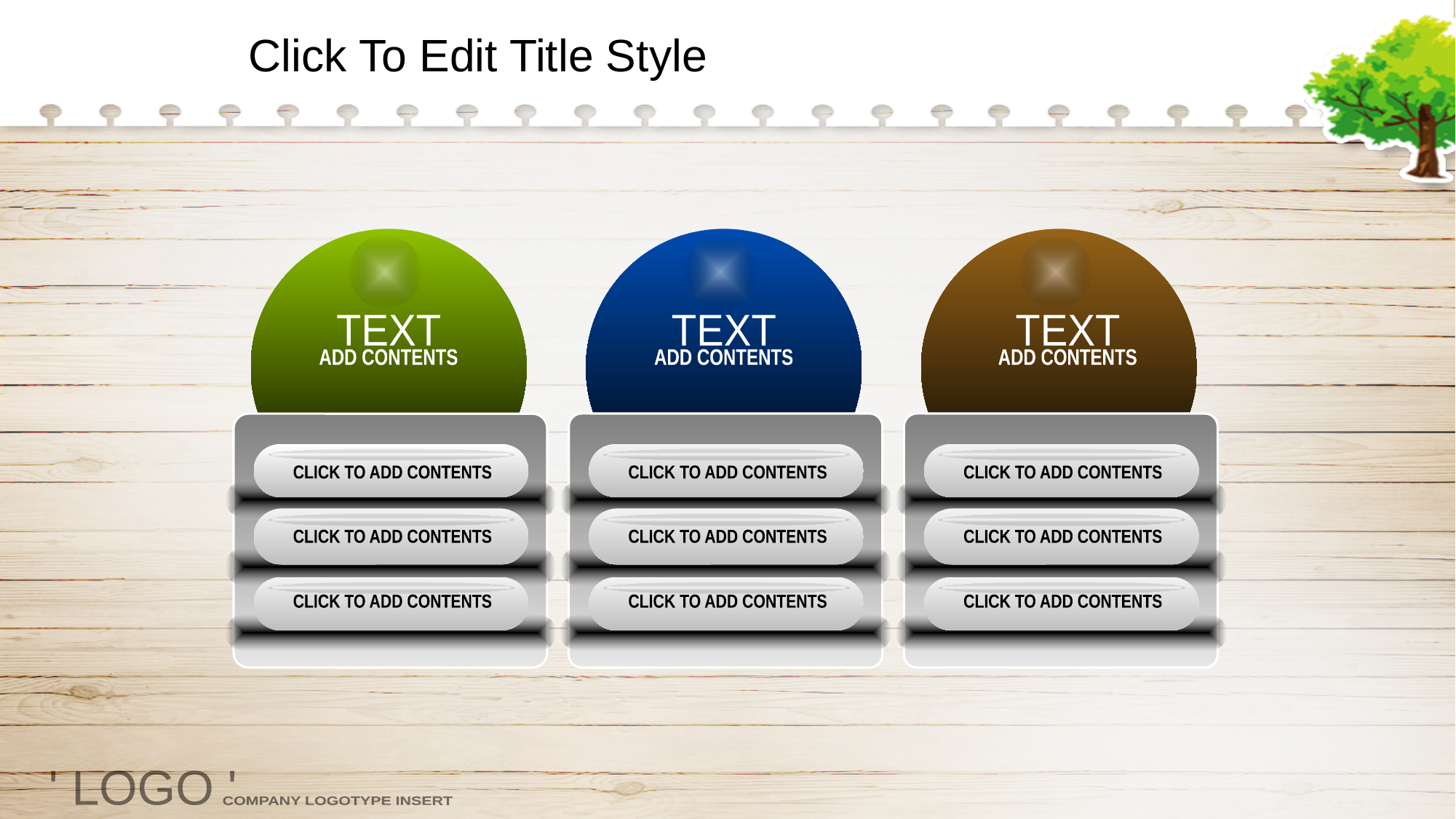

Click To Edit Title Style

TEXT
ADD CONTENTS

CLICK TO ADD CONTENTS

CLICK TO ADD CONTENTS

CLICK TO ADD CONTENTS

TEXT
ADD CONTENTS

CLICK TO ADD CONTENTS

CLICK TO ADD CONTENTS

CLICK TO ADD CONTENTS

TEXT
ADD CONTENTS

CLICK TO ADD CONTENTS

CLICK TO ADD CONTENTS

CLICK TO ADD CONTENTS

PPT模板下载：www.1ppt.com/moban/     行业PPT模板：www.1ppt.com/hangye/
节日PPT模板：www.1ppt.com/jieri/           PPT素材下载：www.1ppt.com/sucai/
PPT背景图片：www.1ppt.com/beijing/      PPT图表下载：www.1ppt.com/tubiao/
优秀PPT下载：www.1ppt.com/xiazai/        PPT教程： www.1ppt.com/powerpoint/
Word教程： www.1ppt.com/word/              Excel教程：www.1ppt.com/excel/
表格下载：www.1ppt.com/biaoge/             PPT课件下载：www.1ppt.com/kejian/
范文下载：www.1ppt.com/fanwen/